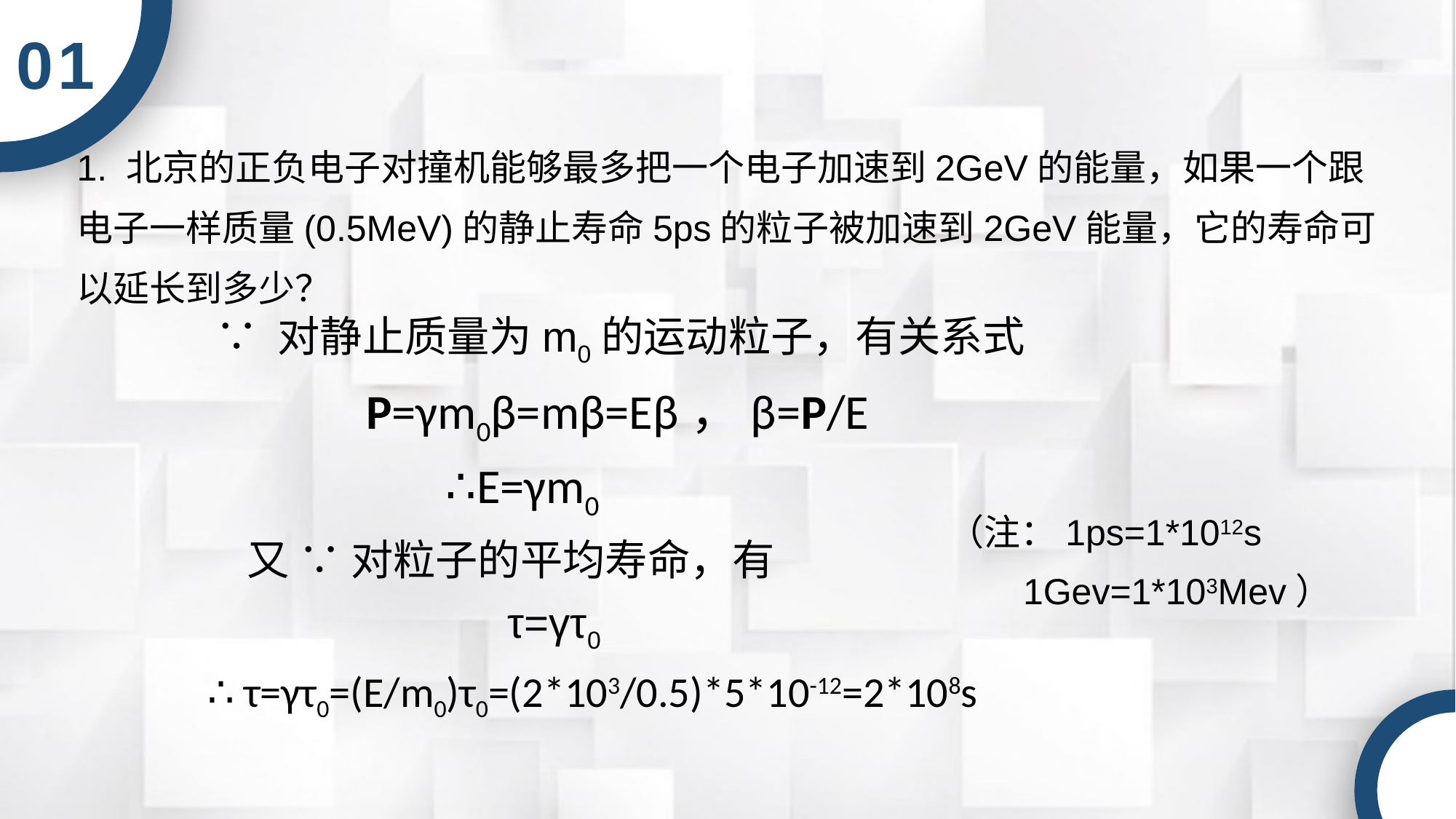

01
1. 北京的正负电子对撞机能够最多把一个电子加速到2GeV的能量，如果一个跟电子一样质量(0.5MeV)的静止寿命5ps的粒子被加速到2GeV能量，它的寿命可以延长到多少？
∵ 对静止质量为m0的运动粒子，有关系式
P=γm0β=mβ=Eβ，β=P/E
∴E=γm0
（注：1ps=1*1012s
又 ∵ 对粒子的平均寿命，有
1Gev=1*103Mev）
τ=γτ0
∴ τ=γτ0=(E/m0)τ0=(2*103/0.5)*5*10-12=2*108s